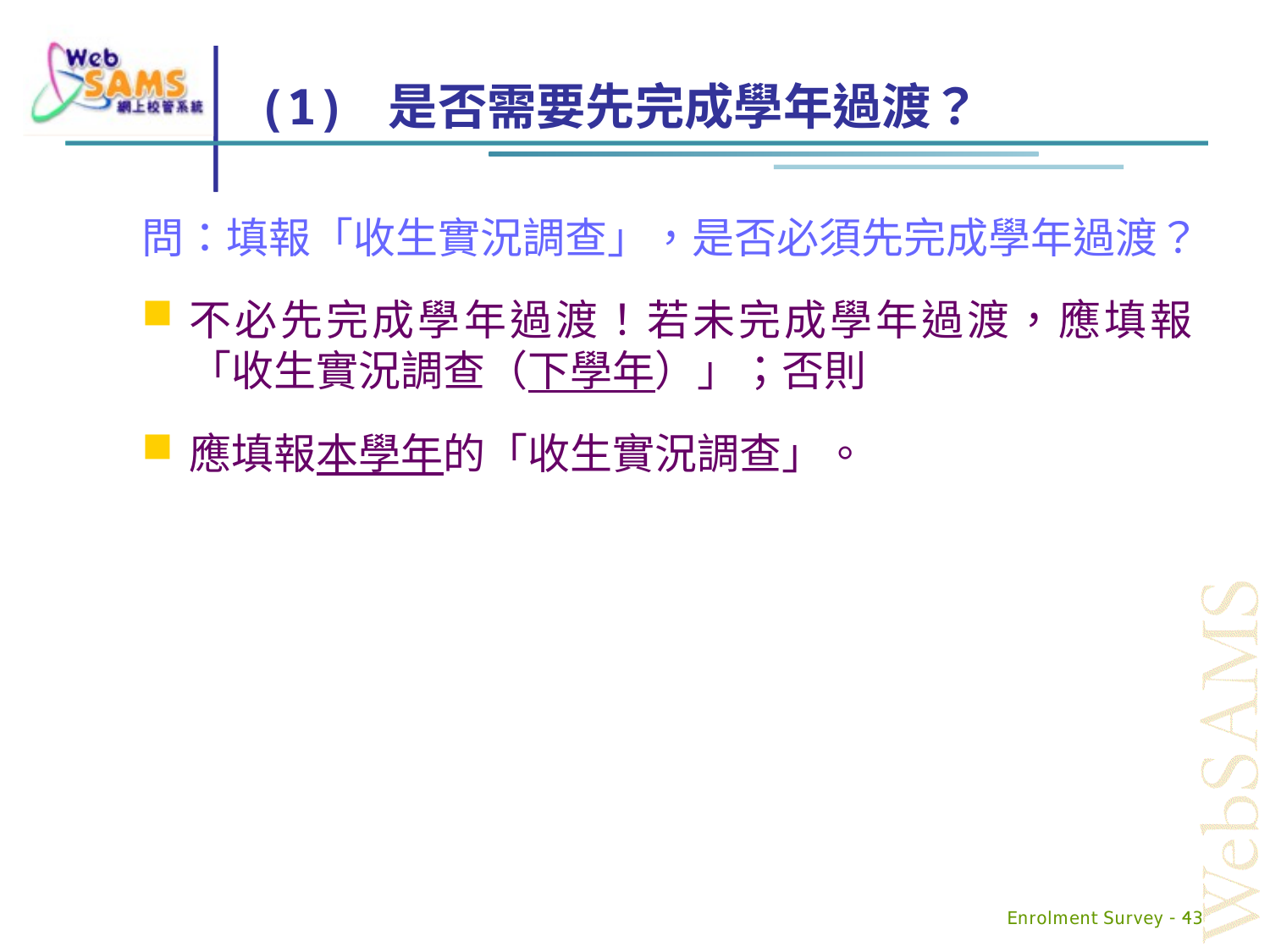

# (1) 是否需要先完成學年過渡？
問：填報「收生實況調查」，是否必須先完成學年過渡？
不必先完成學年過渡！若未完成學年過渡，應填報「收生實況調查（下學年）」；否則
應填報本學年的「收生實況調查」。

Enrolment Survey - 43